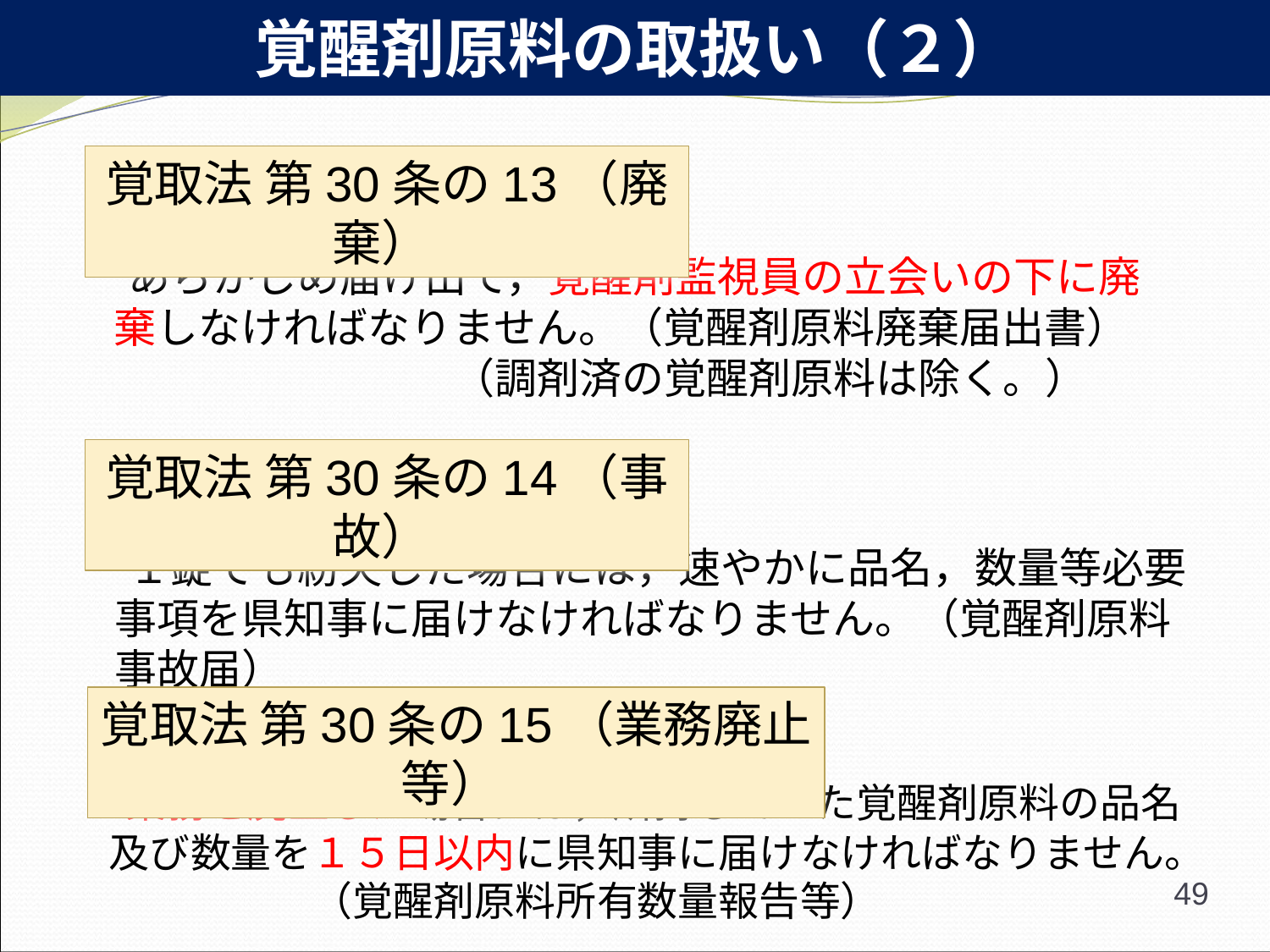

覚醒剤原料の取扱い（２）
覚取法 第30条の13（廃棄）
　 あらかじめ届け出て，覚醒剤監視員の立会いの下に廃棄しなければなりません。（覚醒剤原料廃棄届出書）　　　　　　　　　（調剤済の覚醒剤原料は除く。）

覚取法 第30条の14（事故）
　 １錠でも紛失した場合には，速やかに品名，数量等必要事項を県知事に届けなければなりません。（覚醒剤原料事故届）
覚取法 第30条の15（業務廃止等）
　 業務を廃止した場合には，所持していた覚醒剤原料の品名及び数量を１５日以内に県知事に届けなければなりません。　　　　　（覚醒剤原料所有数量報告等）
49